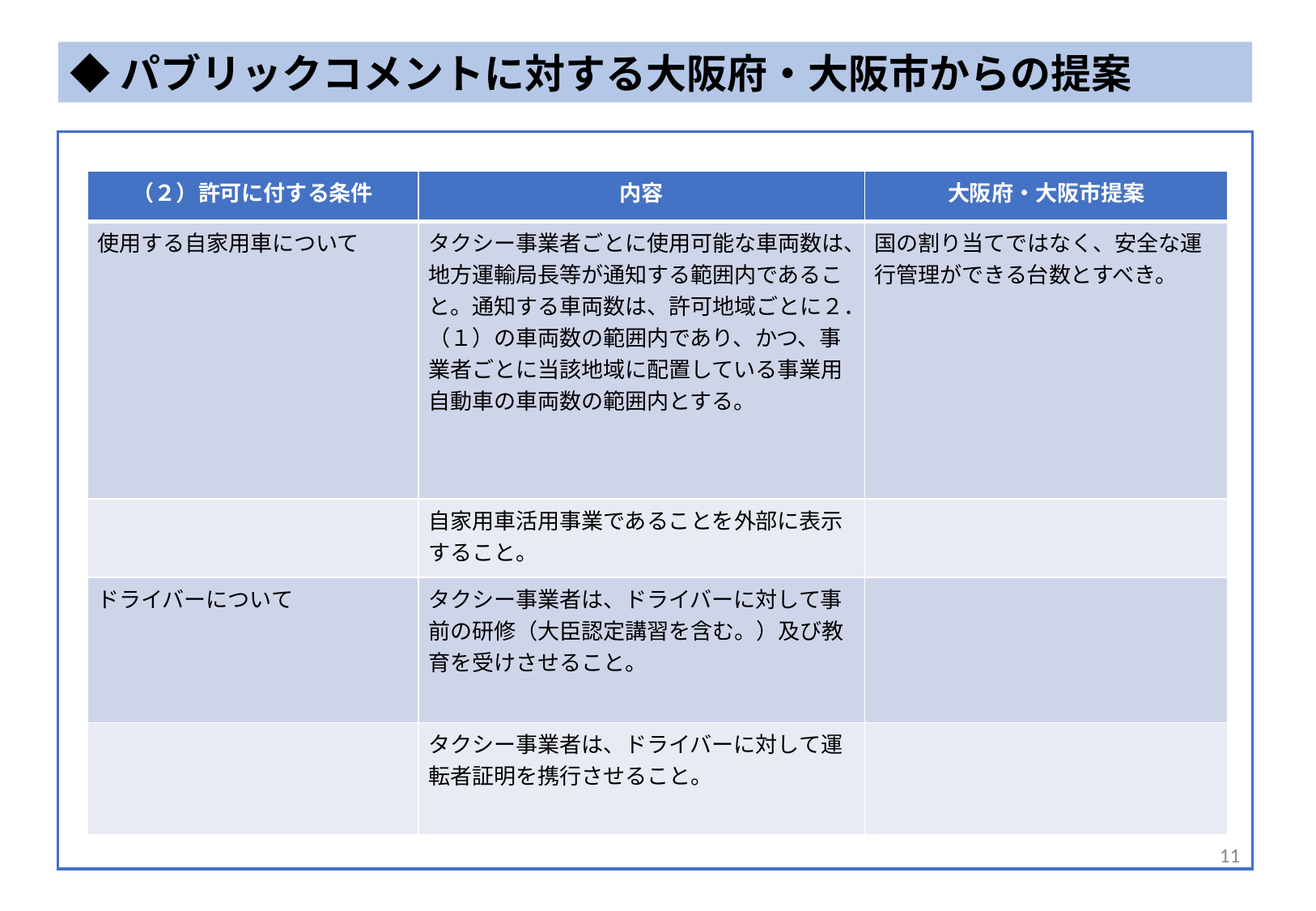

◆パブリックコメントに対する大阪府・大阪市からの提案

| （２）許可に付する条件 | 内容 | 大阪府・大阪市提案 |
| --- | --- | --- |
| 使用する自家用車について | タクシー事業者ごとに使用可能な車両数は、地方運輸局長等が通知する範囲内であること。通知する車両数は、許可地域ごとに２．（１）の車両数の範囲内であり、かつ、事業者ごとに当該地域に配置している事業用自動車の車両数の範囲内とする。 | 国の割り当てではなく、安全な運行管理ができる台数とすべき。 |
|  | 自家用車活用事業であることを外部に表示すること。 |  |
| ドライバーについて | タクシー事業者は、ドライバーに対して事前の研修（大臣認定講習を含む。）及び教育を受けさせること。 |  |
|  | タクシー事業者は、ドライバーに対して運転者証明を携行させること。 |  |
11